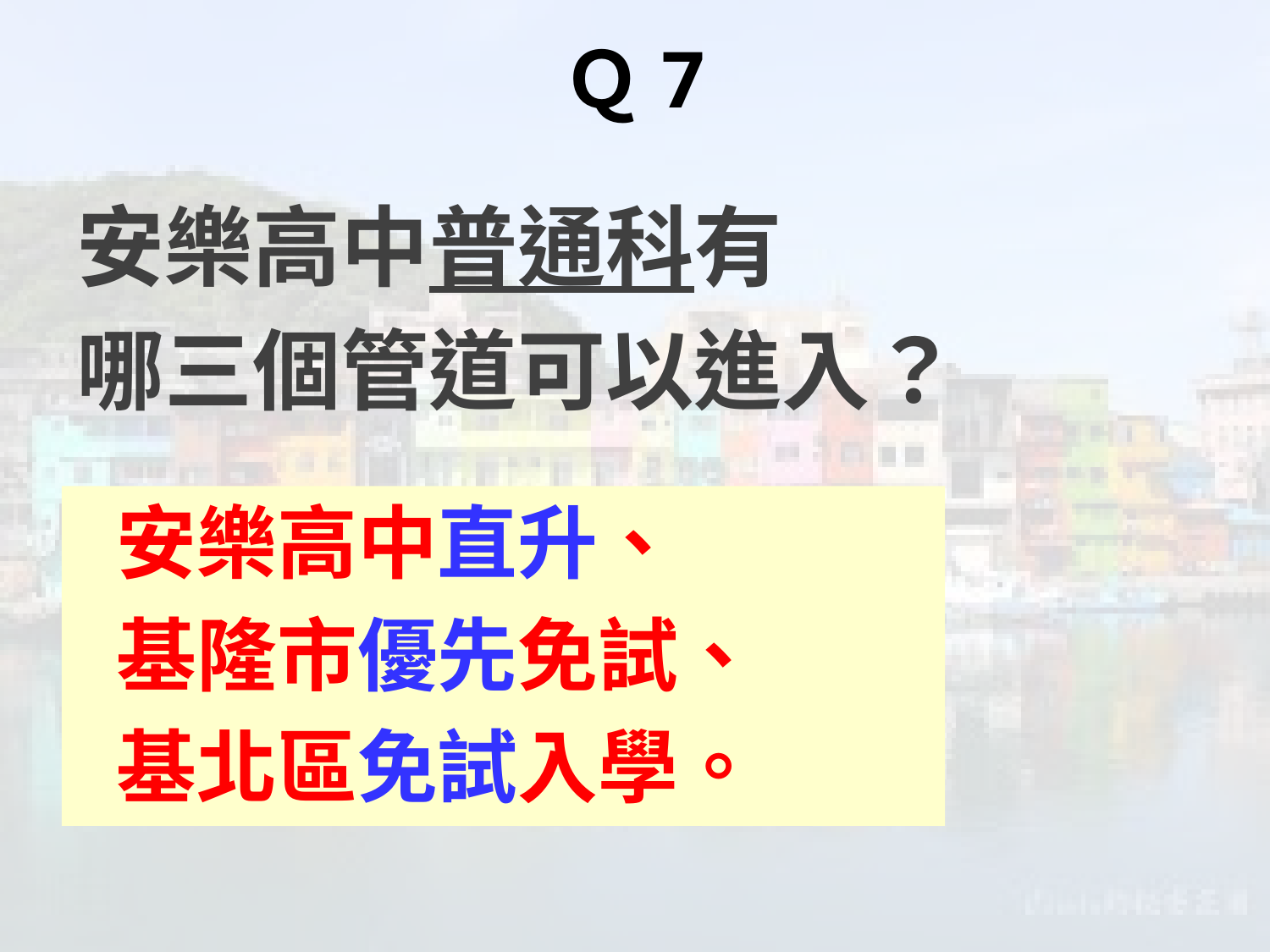

# Ｑ7
安樂高中普通科有
哪三個管道可以進入？
安樂高中直升、
基隆市優先免試、
基北區免試入學。